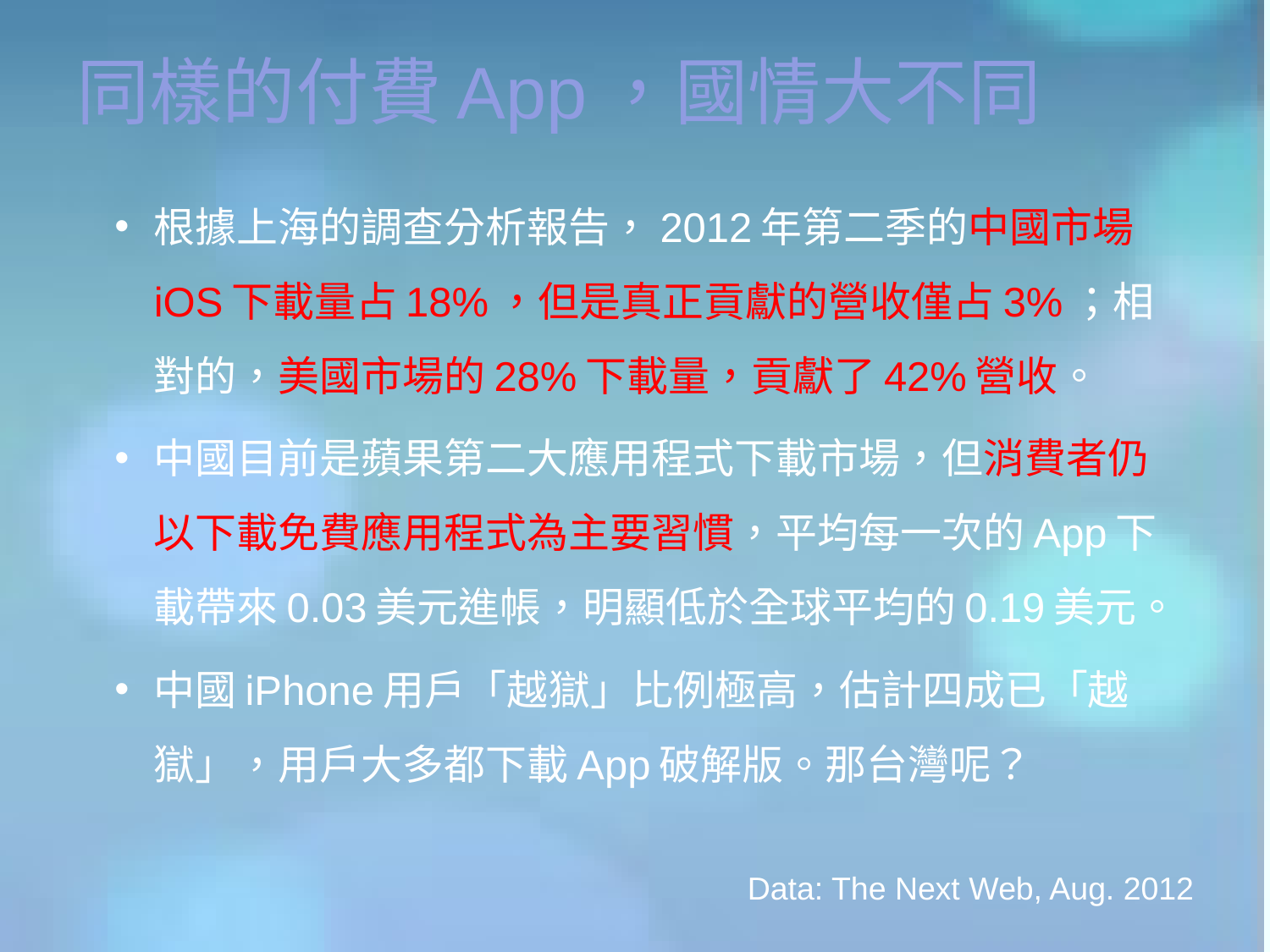

# 同樣的付費App，國情大不同
根據上海的調查分析報告，2012年第二季的中國市場iOS下載量占18%，但是真正貢獻的營收僅占3%；相對的，美國市場的28%下載量，貢獻了42%營收。
中國目前是蘋果第二大應用程式下載市場，但消費者仍以下載免費應用程式為主要習慣，平均每一次的App下載帶來0.03美元進帳，明顯低於全球平均的0.19美元。
中國iPhone用戶「越獄」比例極高，估計四成已「越獄」，用戶大多都下載App破解版。那台灣呢？
Data: The Next Web, Aug. 2012